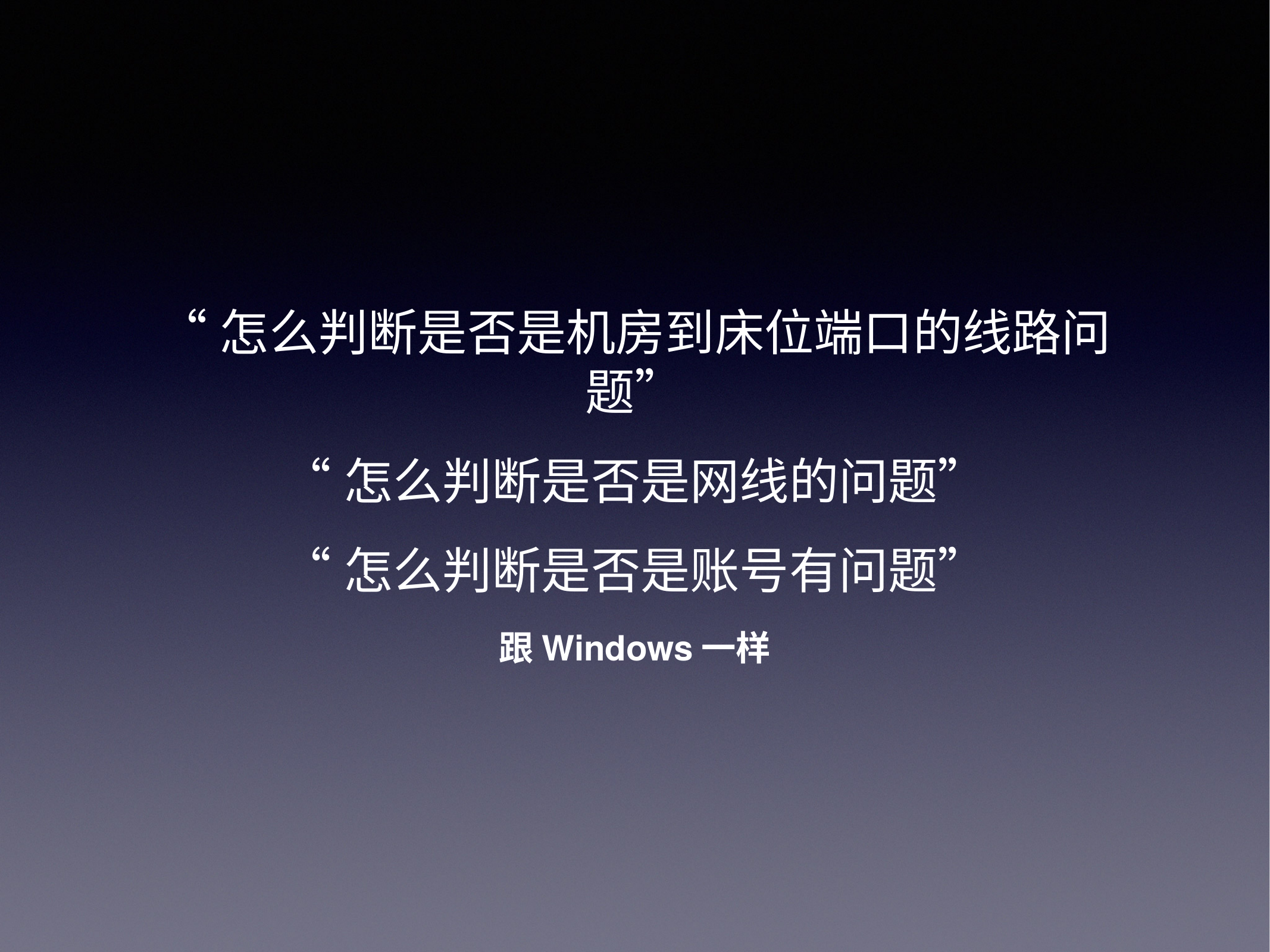

“怎么判断是否是机房到床位端口的线路问题”
“怎么判断是否是网线的问题”
“怎么判断是否是账号有问题”
跟Windows一样